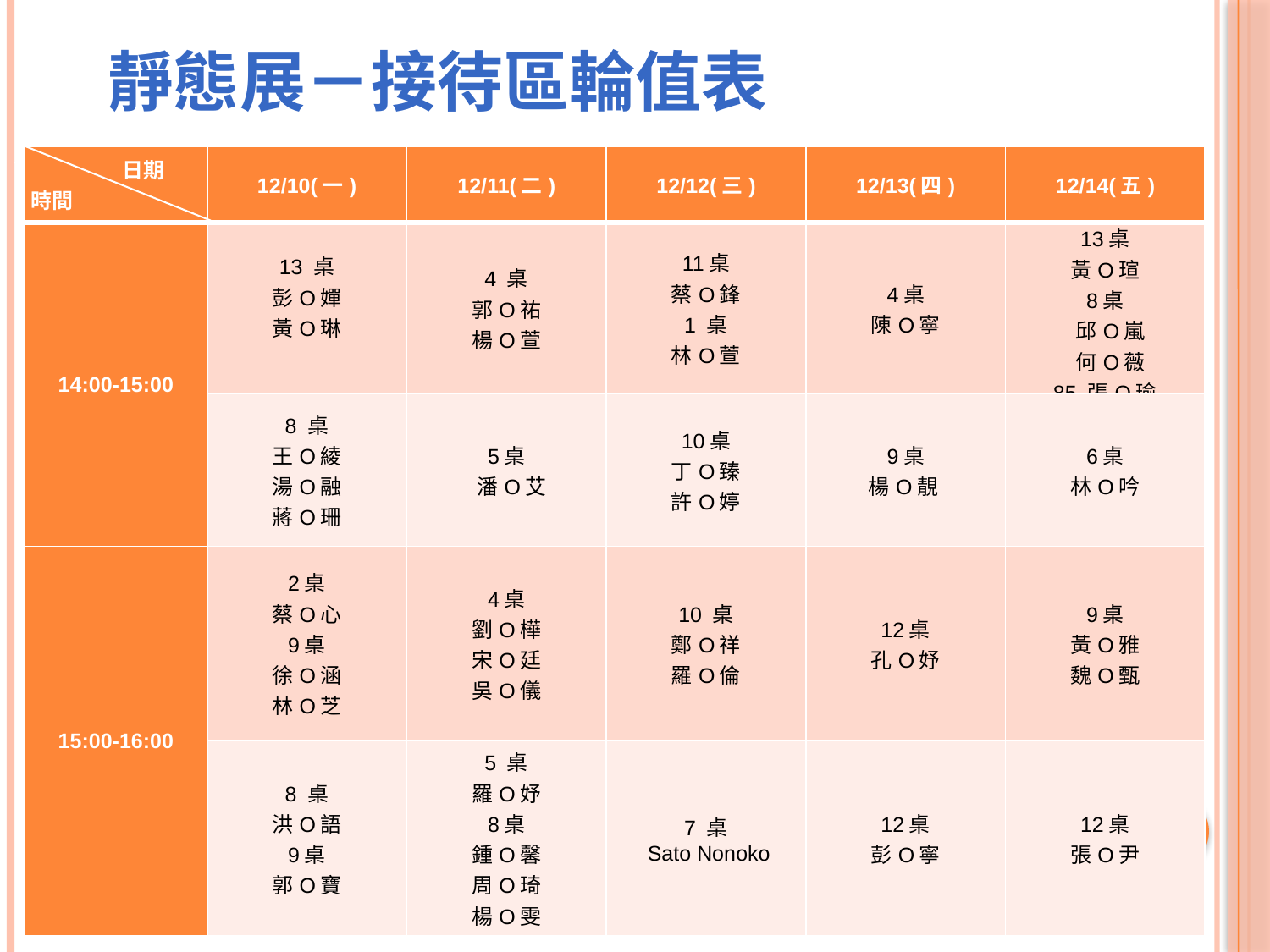

# 靜態展－接待區輪值表
| 日期 時間 | 12/10(一) | 12/11(二) | 12/12(三) | 12/13(四) | 12/14(五) |
| --- | --- | --- | --- | --- | --- |
| 14:00-15:00 | 13 桌 彭O嬋 黃O琳 | 4 桌 郭O祐 楊O萱 | 11桌 蔡O鋒 1 桌 林O萱 | 4桌 陳O寧 | 13桌 黃O瑄 8桌 邱O嵐 何O薇 85 張O瑜 |
|  | 8 桌 王O綾 湯O融 蔣O珊 | 5桌 潘O艾 | 10桌 丁O臻 許O婷 | 9桌 楊O靚 | 6桌 林O吟 |
| 15:00-16:00 | 2桌 蔡O心 9桌 徐O涵 林O芝 | 4桌 劉O樺 宋O廷 吳O儀 | 10 桌 鄭O祥 羅O倫 | 12桌 孔O妤 | 9桌 黃O雅 魏O甄 |
|  | 8 桌 洪O語 9桌 郭O寶 | 5 桌 羅O妤 8桌 鍾O馨 周O琦 楊O雯 | 7 桌 Sato Nonoko | 12桌 彭O寧 | 12桌 張O尹 |
7桌